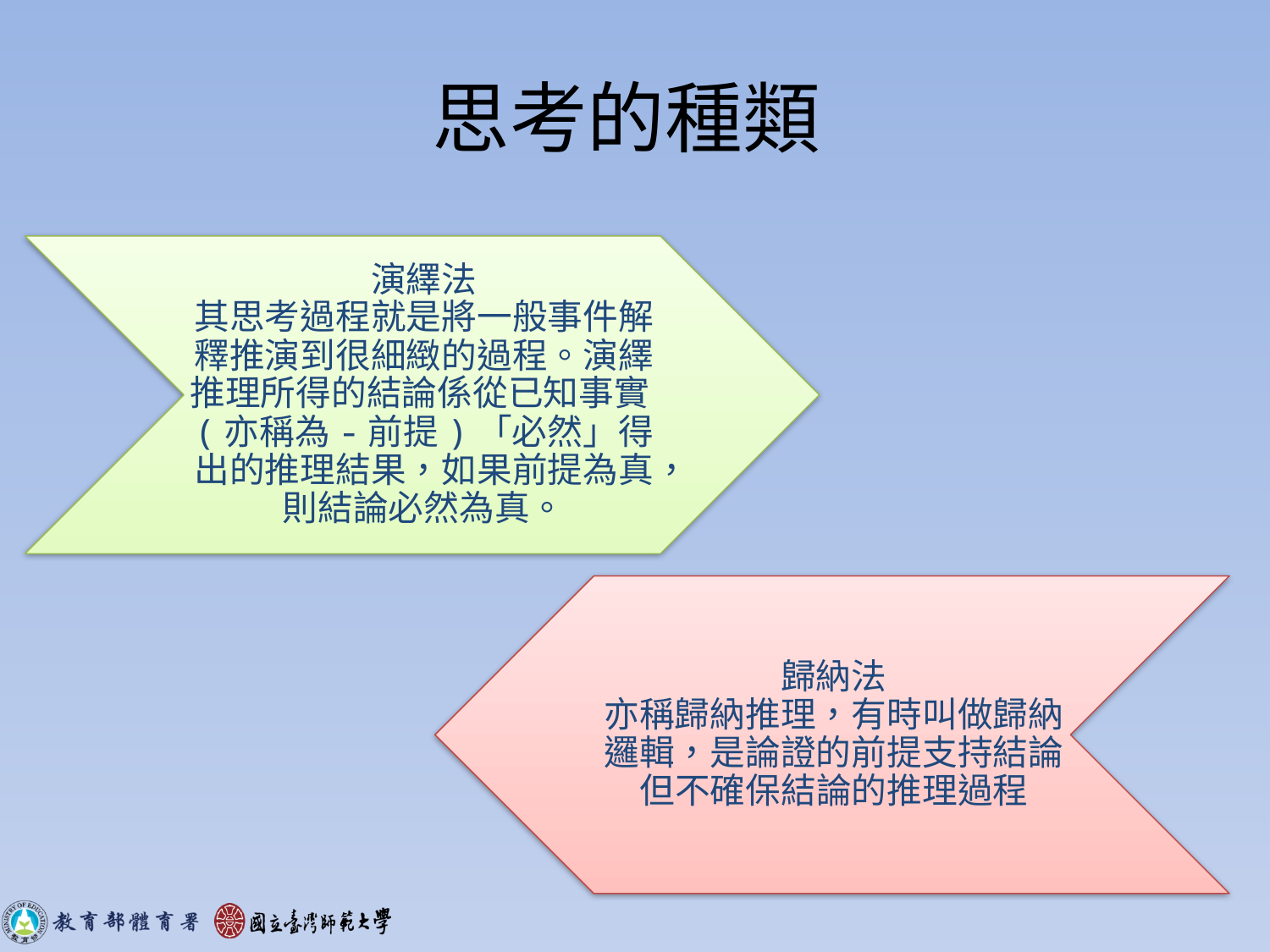

# 思考的種類
演繹法
其思考過程就是將一般事件解釋推演到很細緻的過程。演繹推理所得的結論係從已知事實(亦稱為-前提)「必然」得出的推理結果，如果前提為真，則結論必然為真。
歸納法
亦稱歸納推理，有時叫做歸納邏輯，是論證的前提支持結論但不確保結論的推理過程